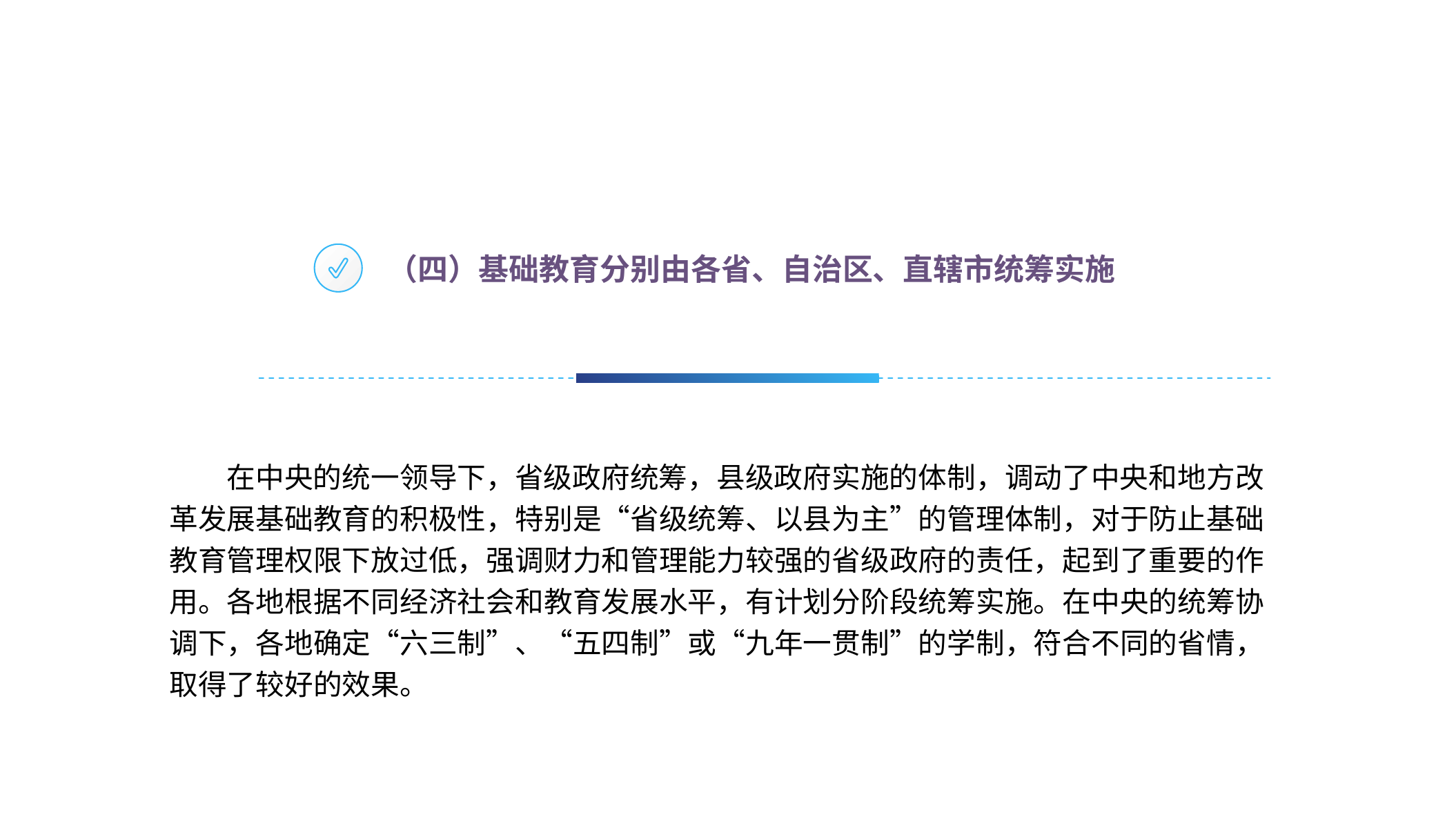

（四）基础教育分别由各省、自治区、直辖市统筹实施

在中央的统一领导下，省级政府统筹，县级政府实施的体制，调动了中央和地方改革发展基础教育的积极性，特别是“省级统筹、以县为主”的管理体制，对于防止基础教育管理权限下放过低，强调财力和管理能力较强的省级政府的责任，起到了重要的作用。各地根据不同经济社会和教育发展水平，有计划分阶段统筹实施。在中央的统筹协调下，各地确定“六三制”、“五四制”或“九年一贯制”的学制，符合不同的省情，取得了较好的效果。